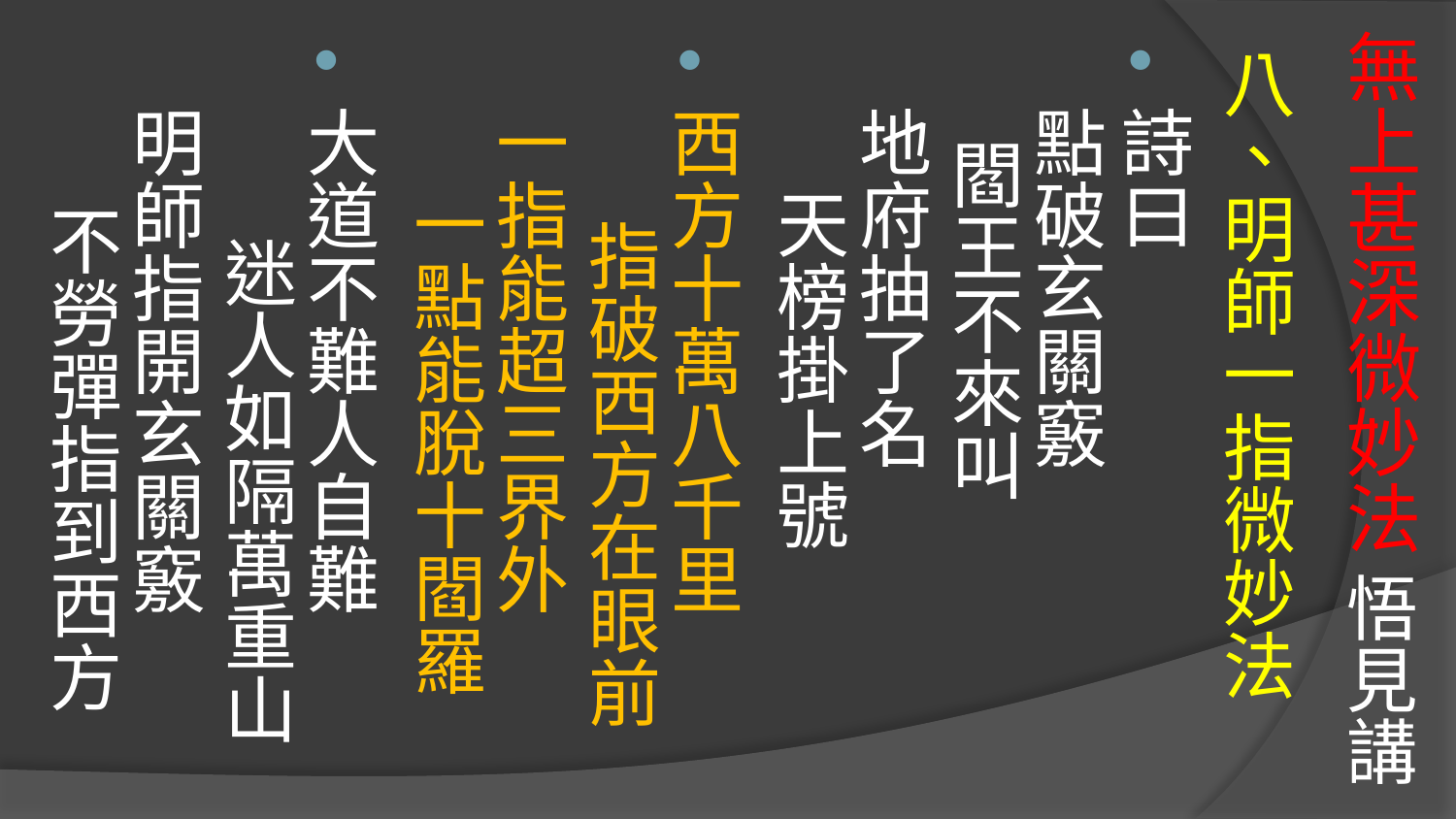

# 無上甚深微妙法 悟見講
八、明師一指微妙法
詩曰
點破玄關竅                      閻王不來叫
地府抽了名                         天榜掛上號
西方十萬八千里                  指破西方在眼前 
一指能超三界外                一點能脫十閻羅
大道不難人自難                   迷人如隔萬重山
明師指開玄關竅                 不勞彈指到西方